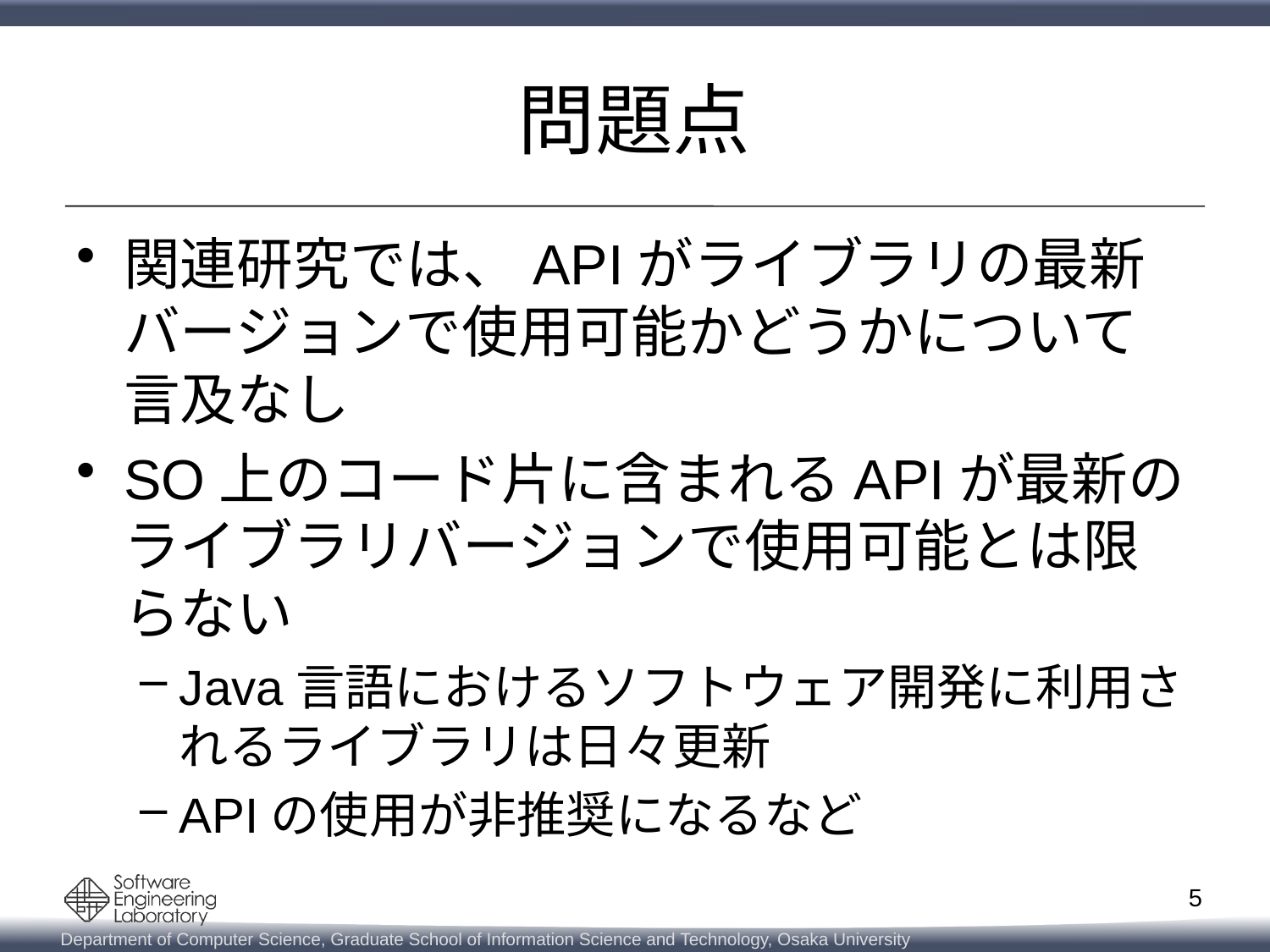

# 問題点
関連研究では、APIがライブラリの最新バージョンで使用可能かどうかについて言及なし
SO上のコード片に含まれるAPIが最新のライブラリバージョンで使用可能とは限らない
Java言語におけるソフトウェア開発に利用されるライブラリは日々更新
APIの使用が非推奨になるなど

5